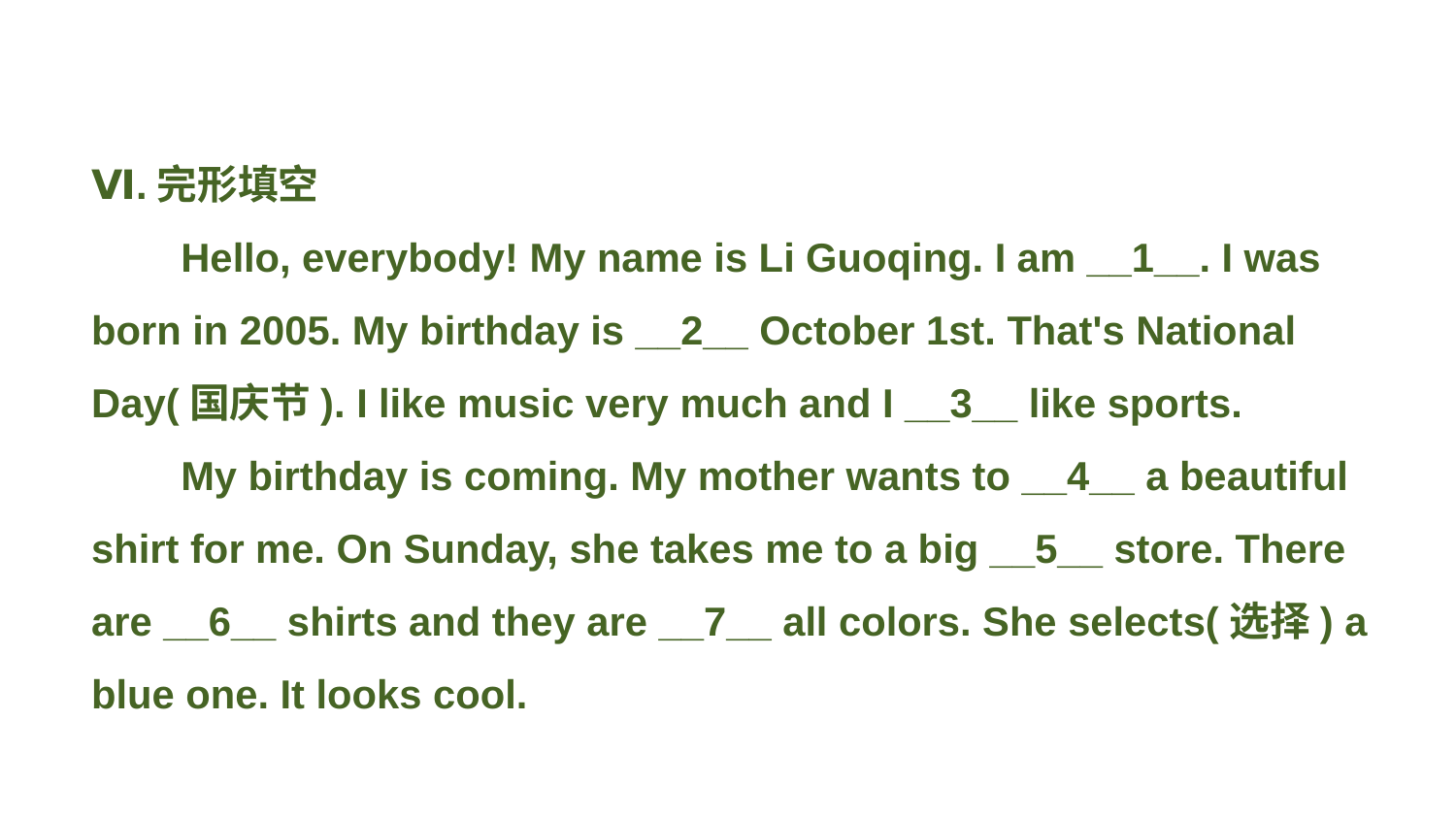

Ⅵ.完形填空
        Hello, everybody! My name is Li Guoqing. I am __1__. I was
born in 2005. My birthday is __2__ October 1st. That's National
Day(国庆节). I like music very much and I __3__ like sports.
        My birthday is coming. My mother wants to __4__ a beautiful
shirt for me. On Sunday, she takes me to a big __5__ store. There
are __6__ shirts and they are __7__ all colors. She selects(选择) a
blue one. It looks cool.